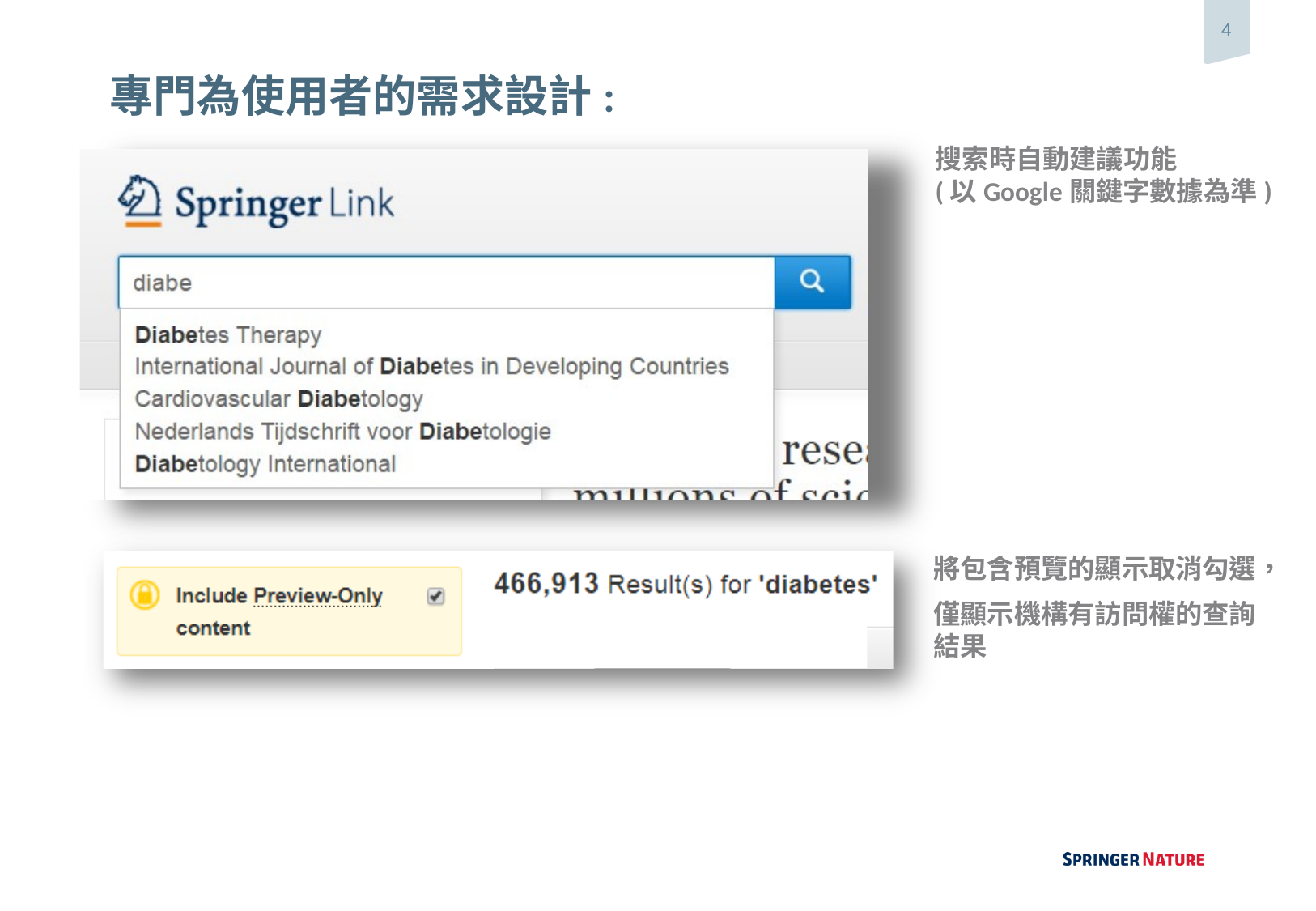

4
# 專門為使用者的需求設計:

搜索時自動建議功能
(以Google關鍵字數據為準)

將包含預覽的顯示取消勾選，
僅顯示機構有訪問權的查詢結果